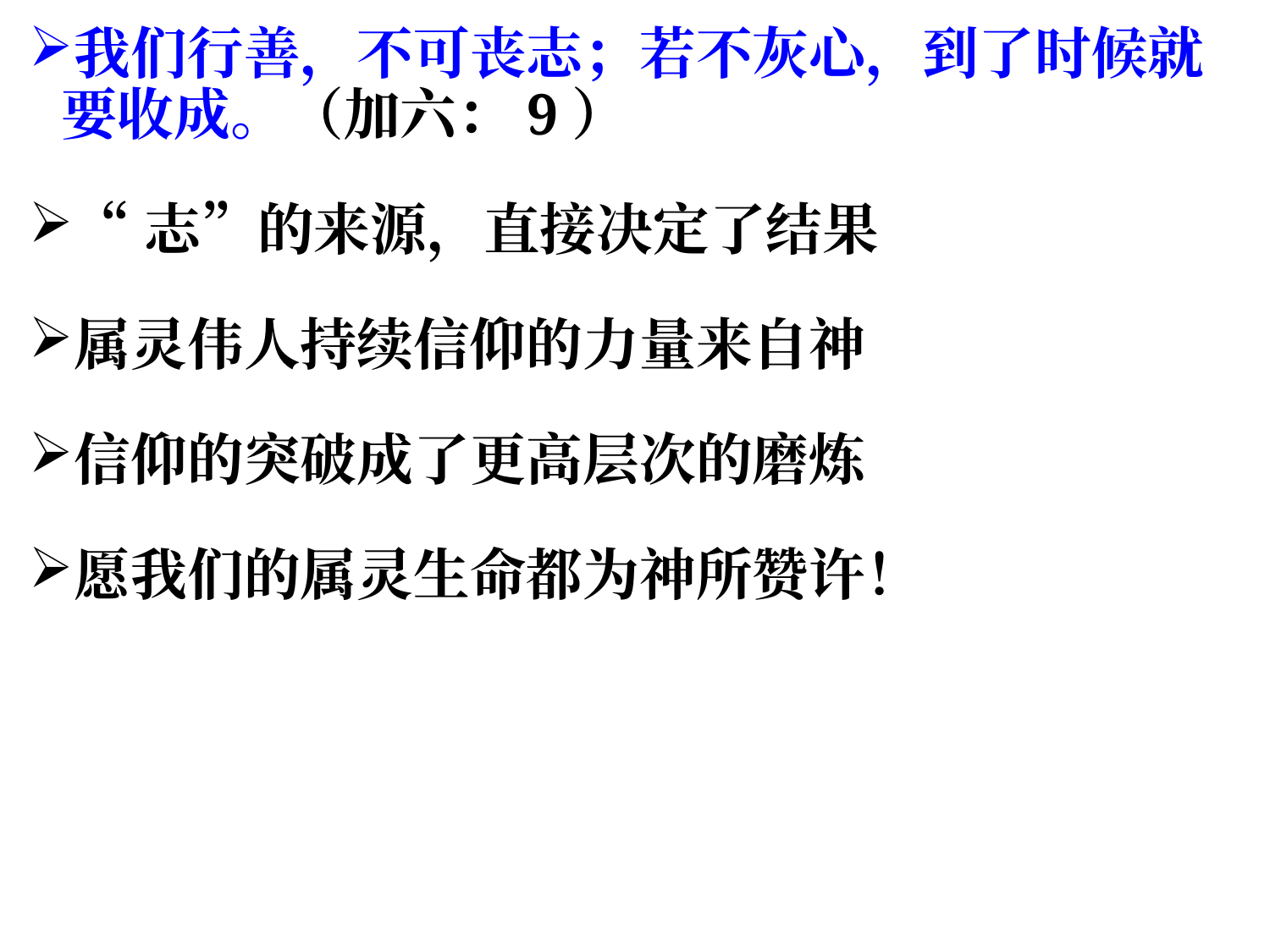

我们行善，不可丧志；若不灰心，到了时候就要收成。（加六：9）

“志”的来源，直接决定了结果

属灵伟人持续信仰的力量来自神

信仰的突破成了更高层次的磨炼

愿我们的属灵生命都为神所赞许！